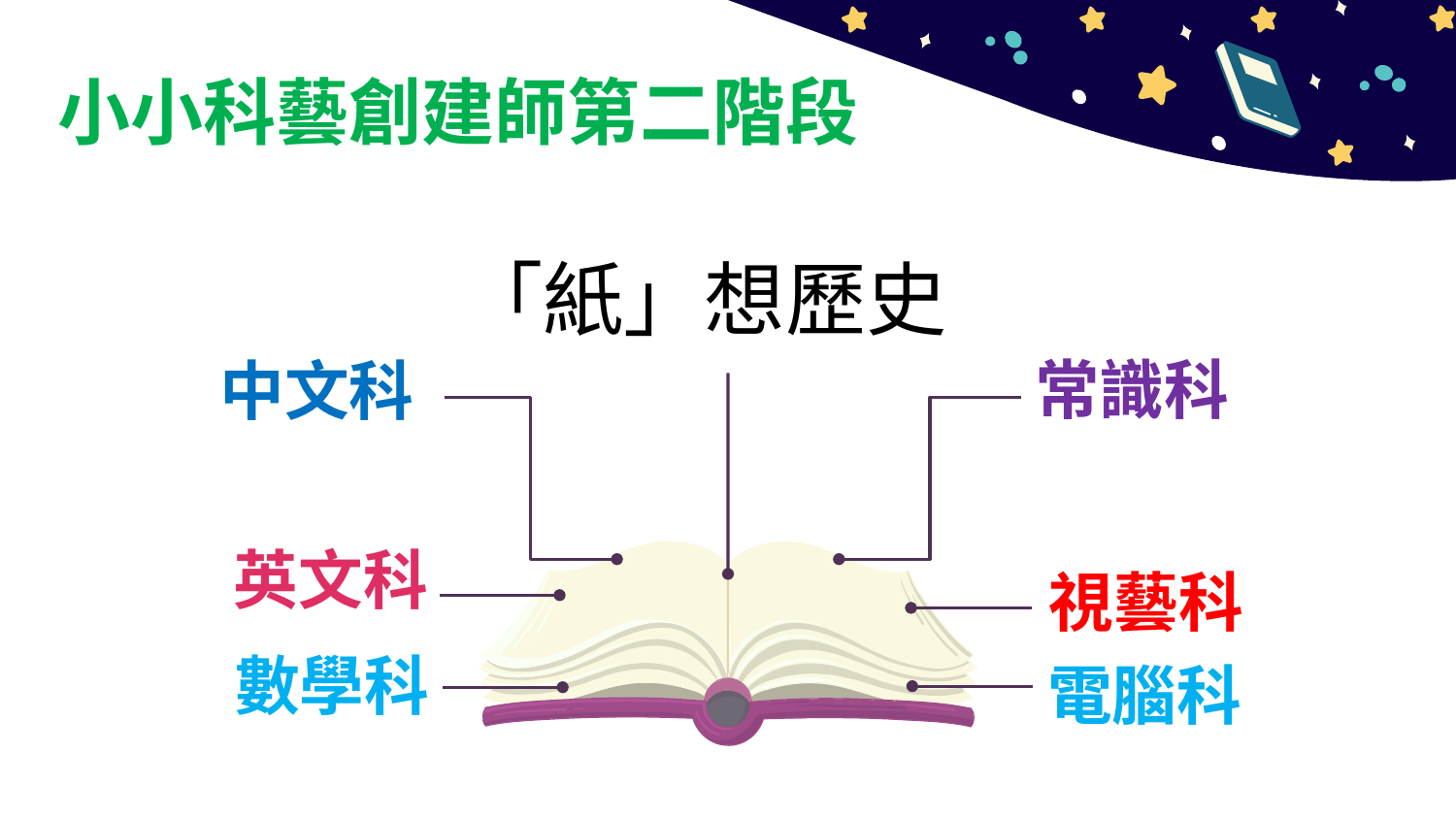

# 小小科藝創建師第二階段

「紙」想歷史

常識科
中文科

英文科

視藝科

數學科

電腦科